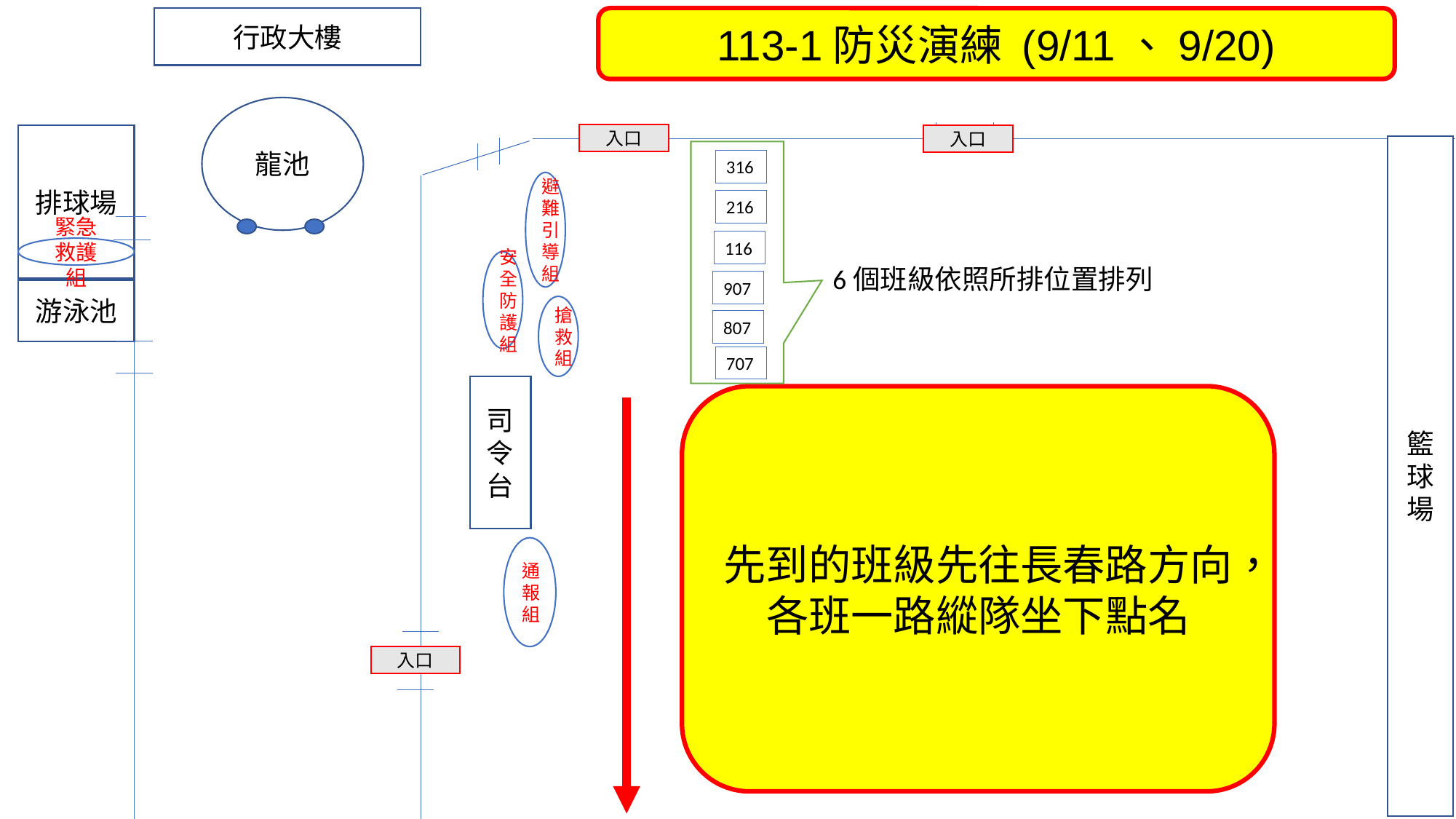

行政大樓
113-1防災演練 (9/11、9/20)
龍池
入口
排球場
入口
籃球場

316
避難引導組
216

116
緊急救護組
安全防護組
6個班級依照所排位置排列
907
游泳池
搶救組
807
707
司令台
先到的班級先往長春路方向，
各班一路縱隊坐下點名
通報組
入口